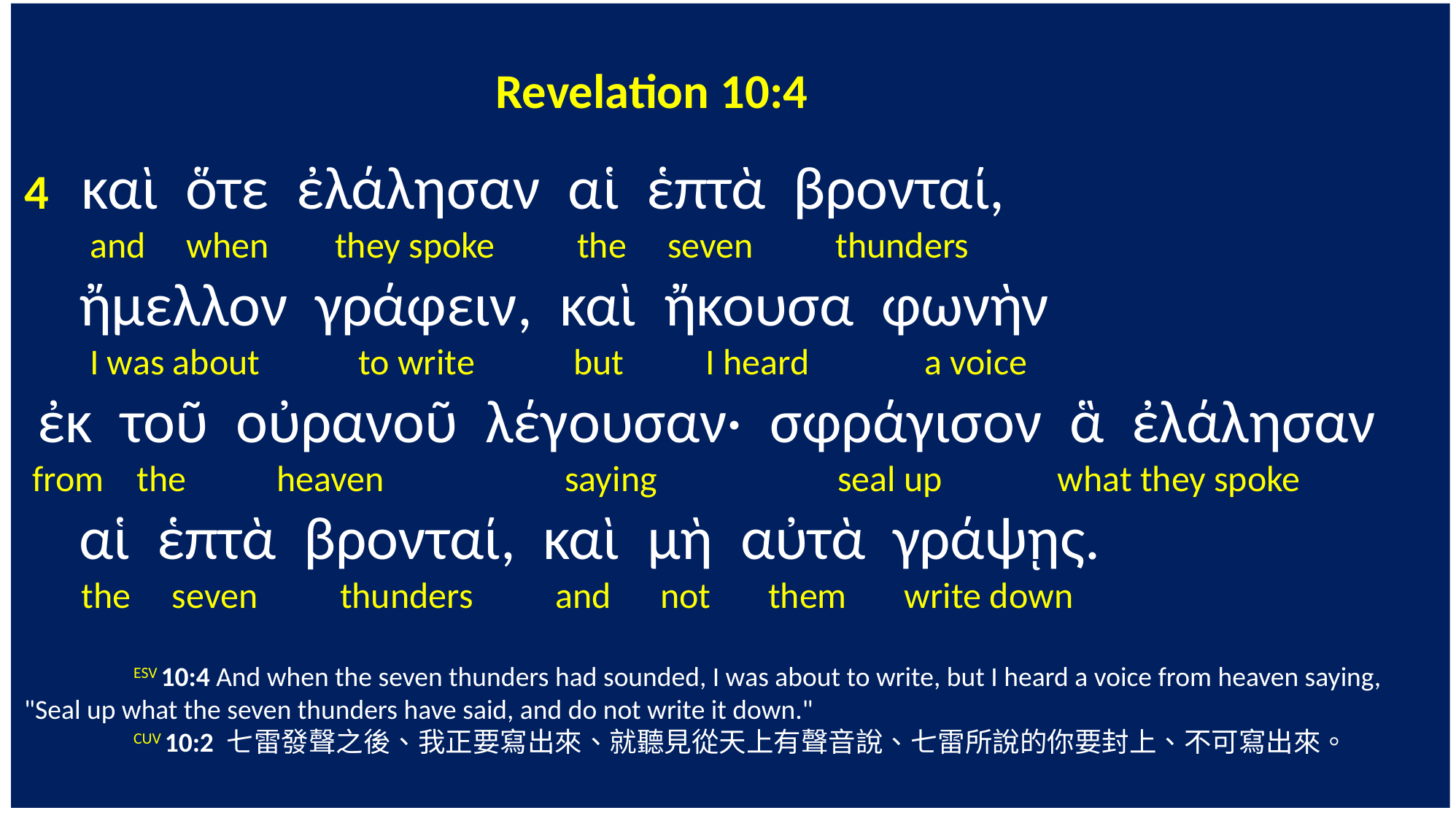

Revelation 10:4

4   καὶ  ὅτε  ἐλάλησαν  αἱ  ἑπτὰ  βρονταί,
        and     when        they spoke          the     seven          thunders
    ἤμελλον  γράφειν,  καὶ  ἤκουσα  φωνὴν
        I was about            to write            but          I heard              a voice
 ἐκ  τοῦ  οὐρανοῦ  λέγουσαν·  σφράγισον  ἃ  ἐλάλησαν
 from    the           heaven                      saying                      seal up              what they spoke
    αἱ  ἑπτὰ  βρονταί,  καὶ  μὴ  αὐτὰ  γράψῃς.
       the     seven          thunders          and      not       them       write down

	ESV 10:4 And when the seven thunders had sounded, I was about to write, but I heard a voice from heaven saying, "Seal up what the seven thunders have said, and do not write it down."
	CUV 10:2 七雷發聲之後、我正要寫出來、就聽見從天上有聲音說、七雷所說的你要封上、不可寫出來。